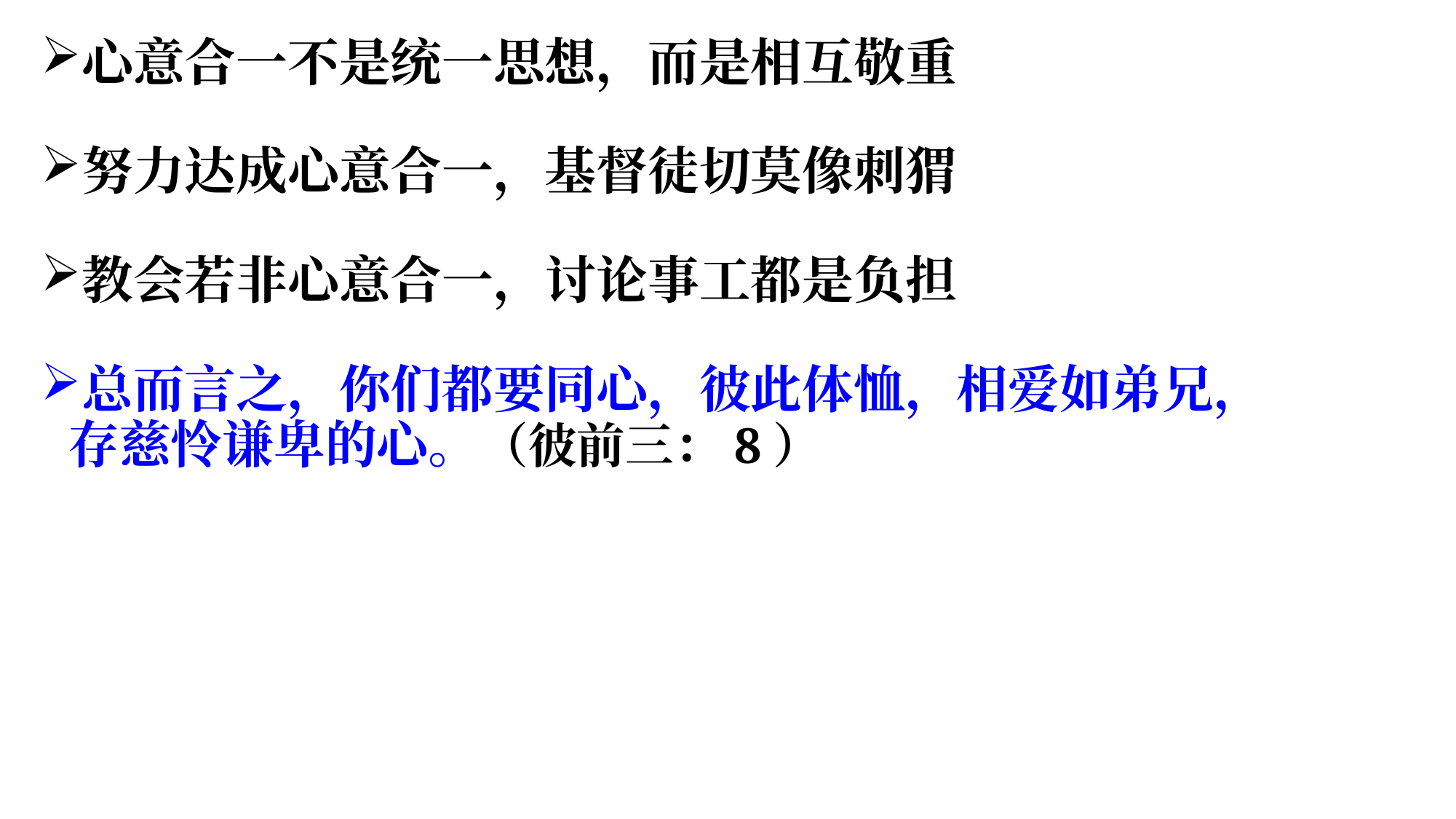

心意合一不是统一思想，而是相互敬重

努力达成心意合一，基督徒切莫像刺猬

教会若非心意合一，讨论事工都是负担

总而言之，你们都要同心，彼此体恤，相爱如弟兄，存慈怜谦卑的心。（彼前三：8）